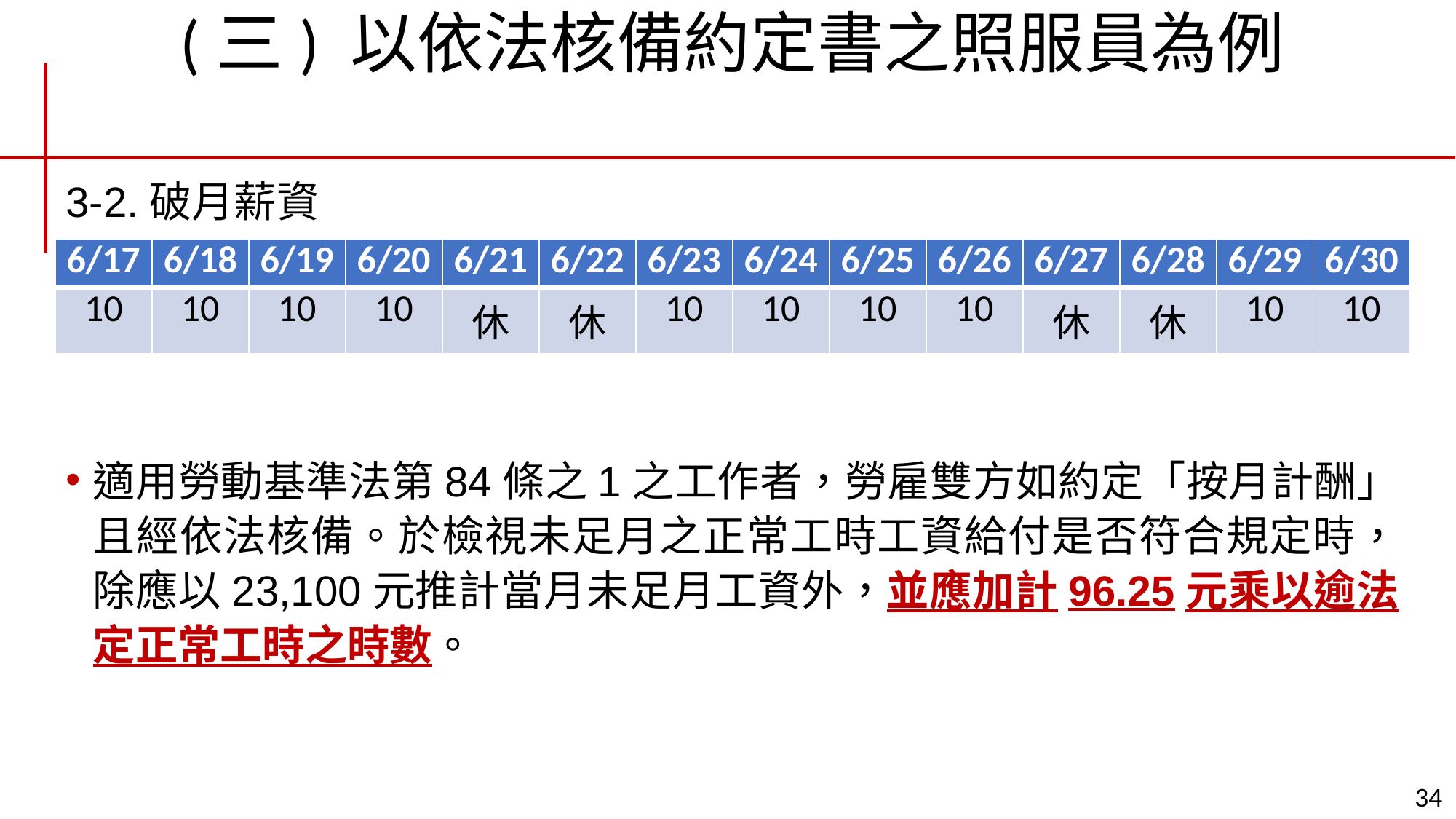

# (三) 以依法核備約定書之照服員為例
3-2.破月薪資

適用勞動基準法第84條之1之工作者，勞雇雙方如約定「按月計酬」且經依法核備。於檢視未足月之正常工時工資給付是否符合規定時，除應以23,100元推計當月未足月工資外，並應加計96.25元乘以逾法定正常工時之時數。

| 6/17 | 6/18 | 6/19 | 6/20 | 6/21 | 6/22 | 6/23 | 6/24 | 6/25 | 6/26 | 6/27 | 6/28 | 6/29 | 6/30 |
| --- | --- | --- | --- | --- | --- | --- | --- | --- | --- | --- | --- | --- | --- |
| 10 | 10 | 10 | 10 | 休 | 休 | 10 | 10 | 10 | 10 | 休 | 休 | 10 | 10 |
34